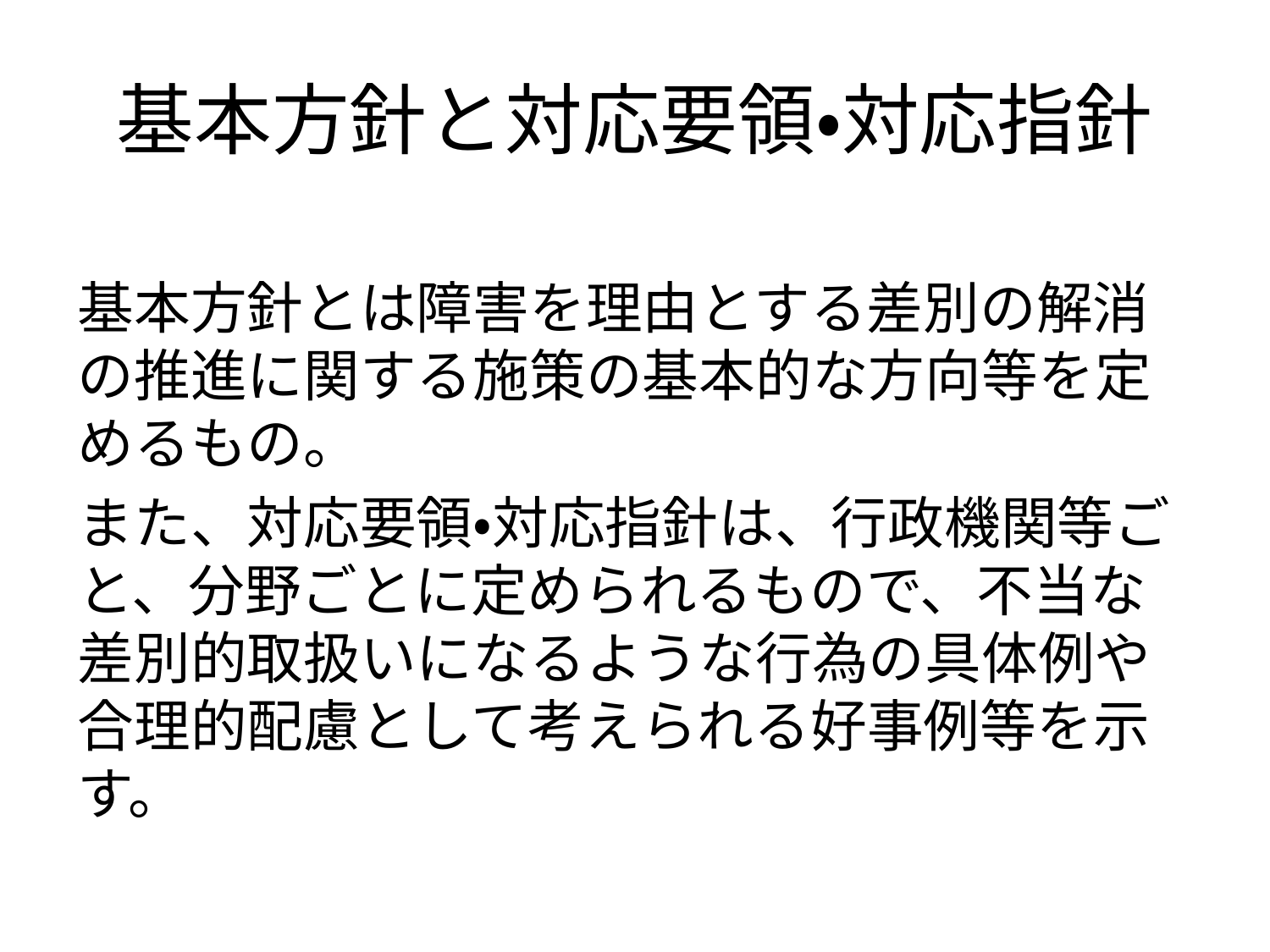

# 基本方針と対応要領・対応指針
基本方針とは障害を理由とする差別の解消の推進に関する施策の基本的な方向等を定めるもの。
また、対応要領・対応指針は、行政機関等ごと、分野ごとに定められるもので、不当な差別的取扱いになるような行為の具体例や合理的配慮として考えられる好事例等を示す。